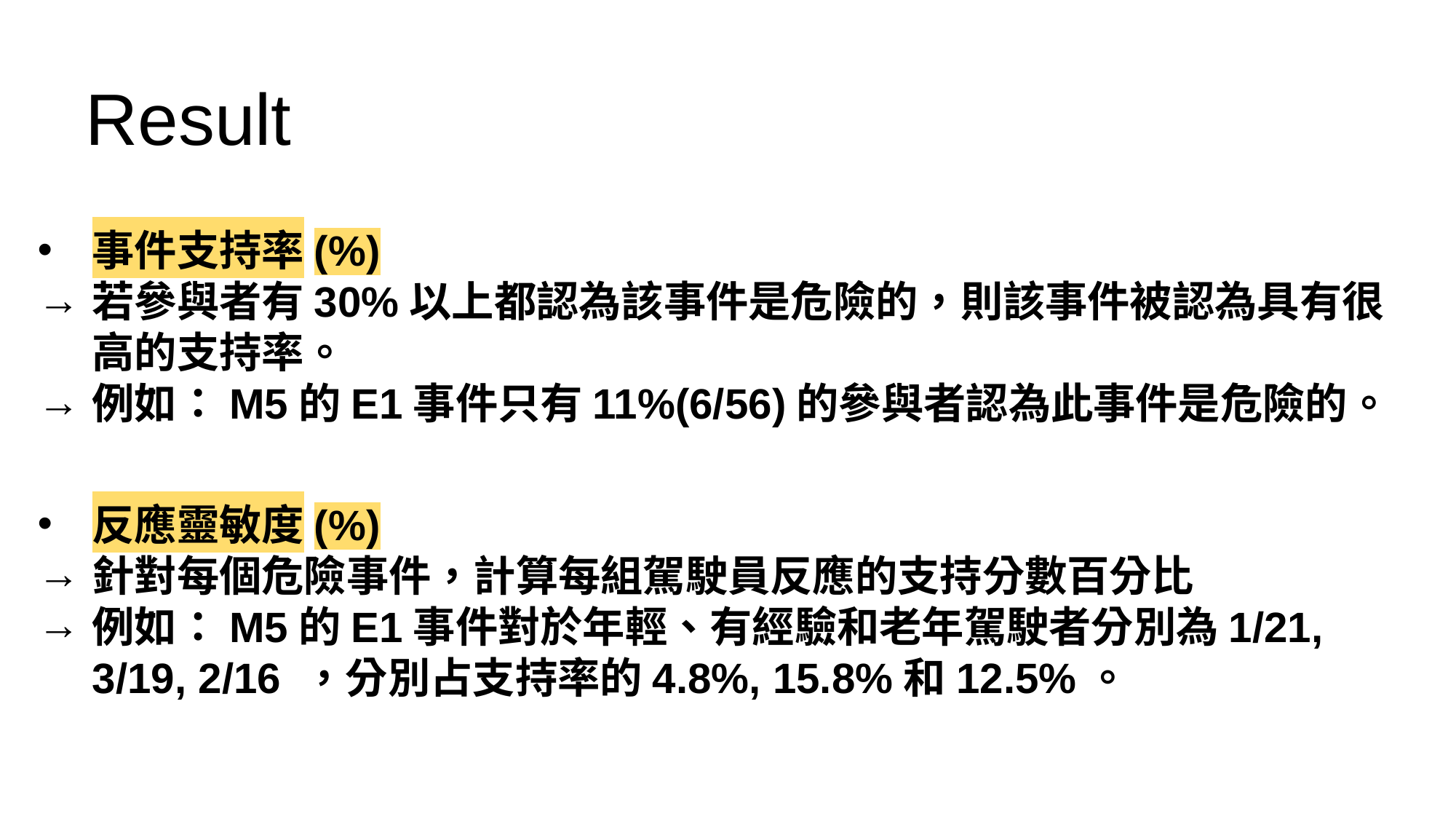

Result
事件支持率(%)
若參與者有30%以上都認為該事件是危險的，則該事件被認為具有很高的支持率。
例如：M5的E1事件只有11%(6/56)的參與者認為此事件是危險的。
反應靈敏度(%)
針對每個危險事件，計算每組駕駛員反應的支持分數百分比
例如：M5的E1事件對於年輕、有經驗和老年駕駛者分別為1/21, 3/19, 2/16 ，分別占支持率的4.8%, 15.8%和12.5%。